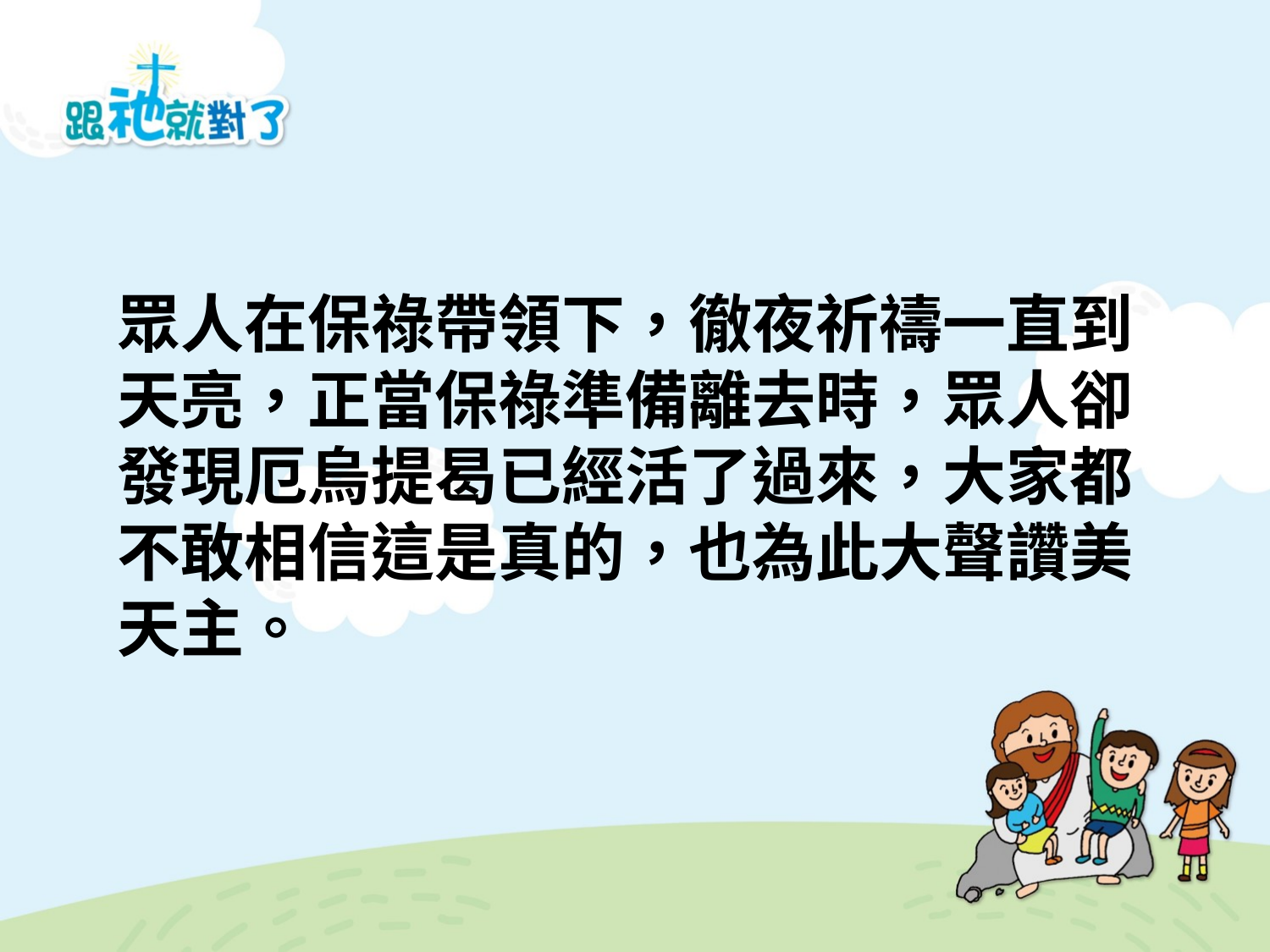

眾人在保祿帶領下，徹夜祈禱一直到天亮，正當保祿準備離去時，眾人卻發現厄烏提曷已經活了過來，大家都不敢相信這是真的，也為此大聲讚美天主。